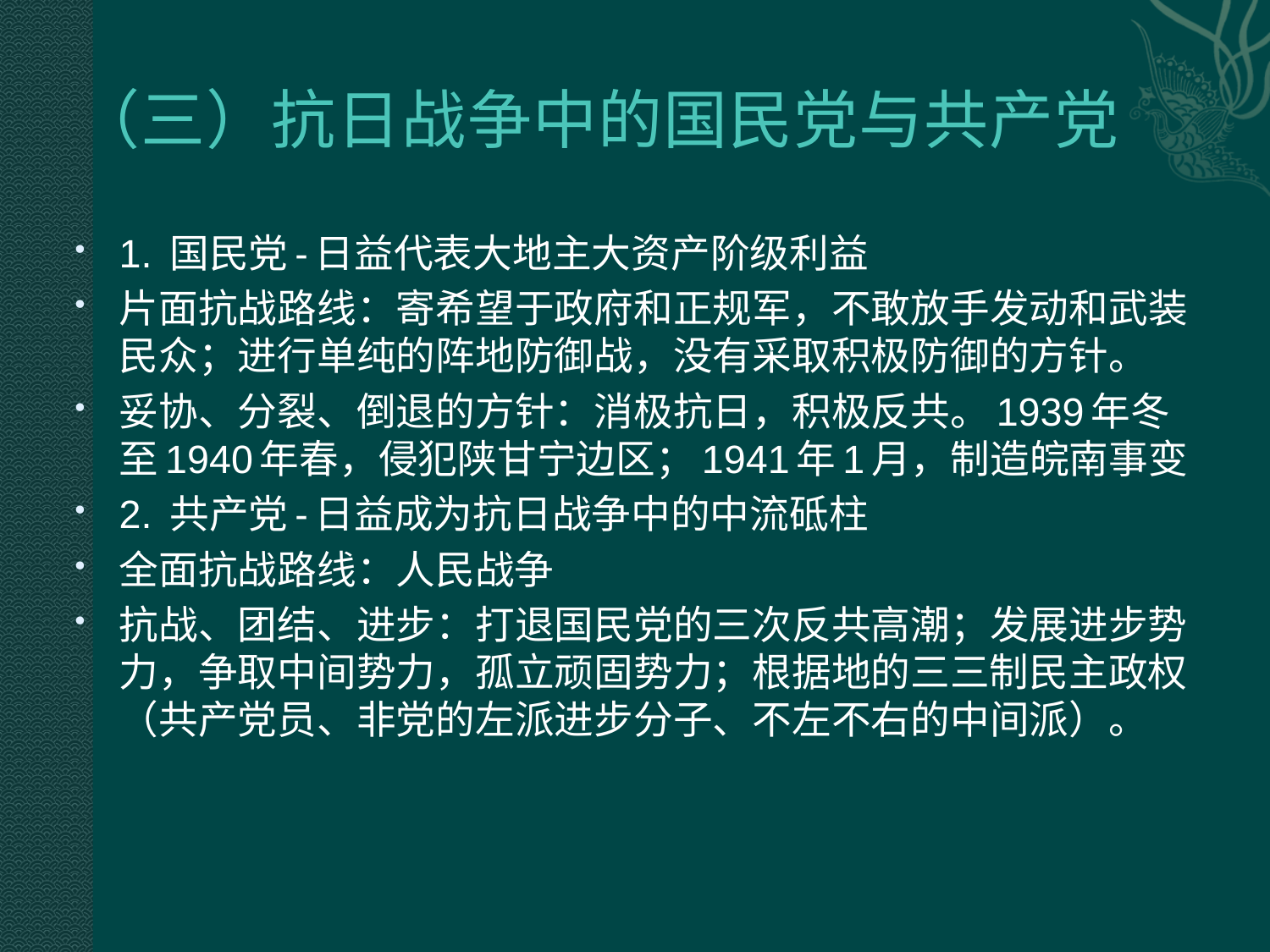

# （三）抗日战争中的国民党与共产党
1. 国民党-日益代表大地主大资产阶级利益
片面抗战路线：寄希望于政府和正规军，不敢放手发动和武装民众；进行单纯的阵地防御战，没有采取积极防御的方针。
妥协、分裂、倒退的方针：消极抗日，积极反共。1939年冬至1940年春，侵犯陕甘宁边区；1941年1月，制造皖南事变
2. 共产党-日益成为抗日战争中的中流砥柱
全面抗战路线：人民战争
抗战、团结、进步：打退国民党的三次反共高潮；发展进步势力，争取中间势力，孤立顽固势力；根据地的三三制民主政权（共产党员、非党的左派进步分子、不左不右的中间派）。